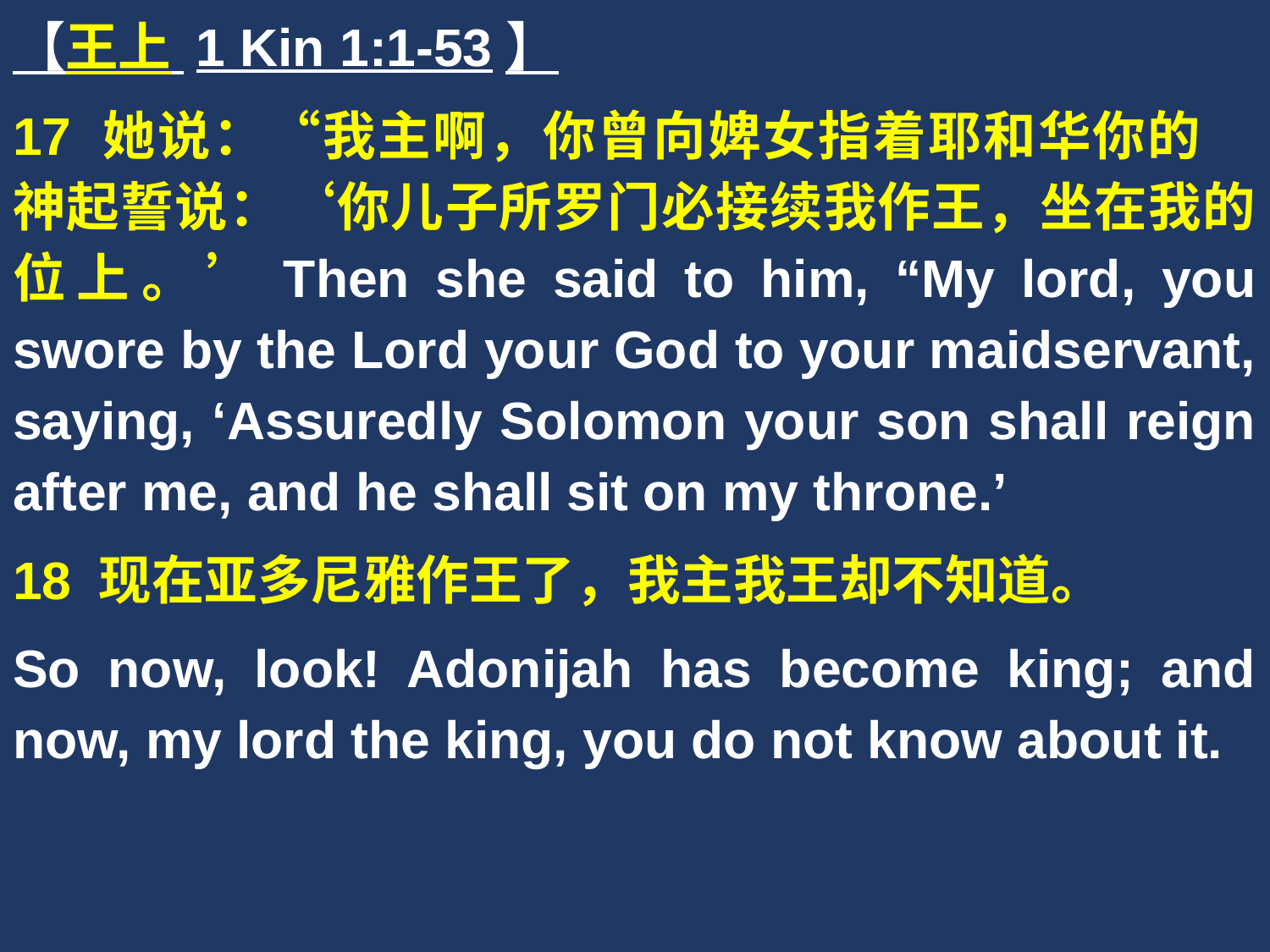

【王上 1 Kin 1:1-53】
17 她说：“我主啊，你曾向婢女指着耶和华你的　神起誓说：‘你儿子所罗门必接续我作王，坐在我的位上。’Then she said to him, “My lord, you swore by the Lord your God to your maidservant, saying, ‘Assuredly Solomon your son shall reign after me, and he shall sit on my throne.’
18 现在亚多尼雅作王了，我主我王却不知道。
So now, look! Adonijah has become king; and now, my lord the king, you do not know about it.